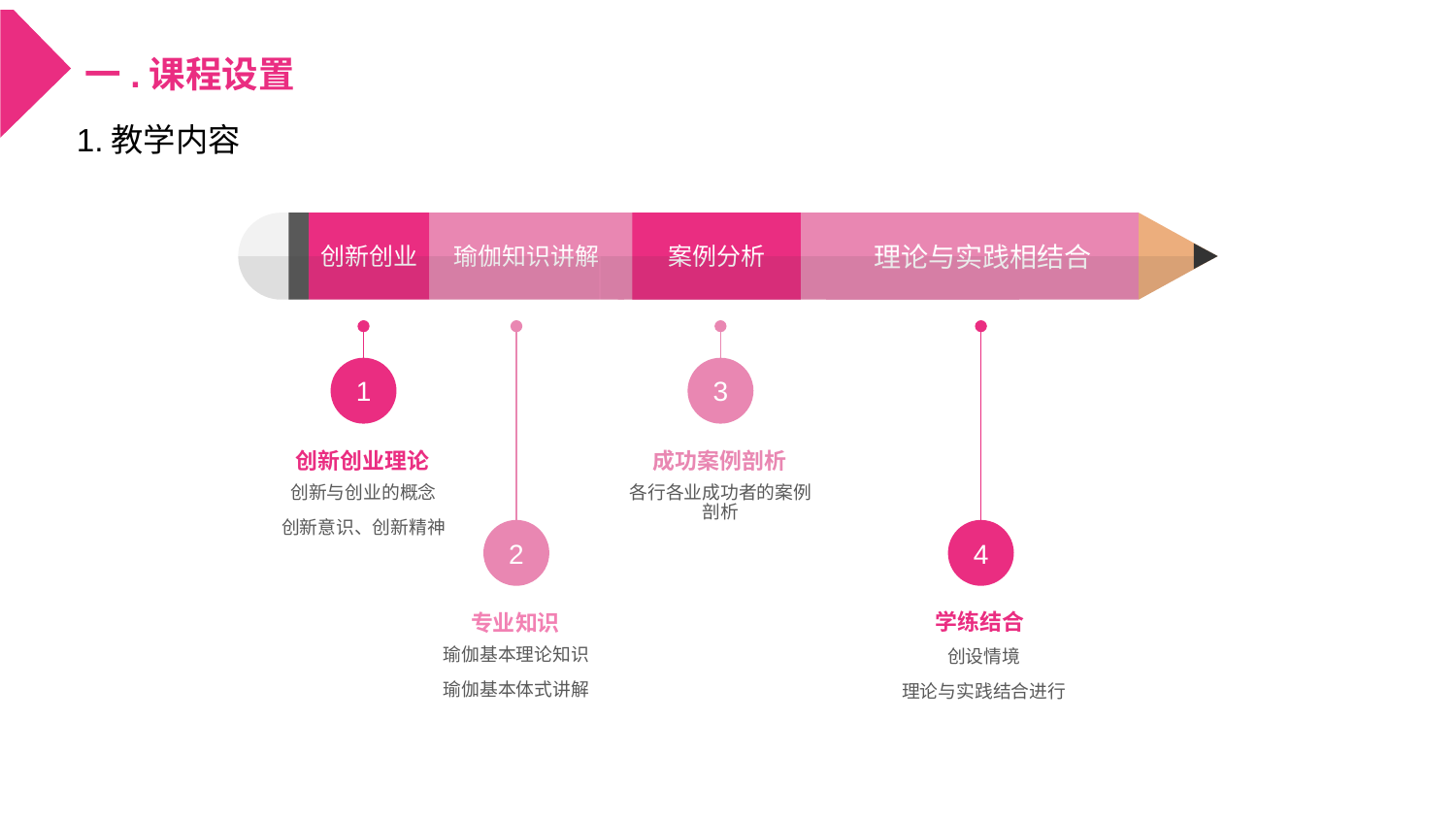

一.课程设置
1.教学内容
案例分析

创新创业

瑜伽知识讲解

理论与实践相结合

1
3
2
4
创新创业理论
成功案例剖析
创新与创业的概念
创新意识、创新精神

各行各业成功者的案例剖析
学练结合
专业知识
瑜伽基本理论知识
瑜伽基本体式讲解
创设情境
理论与实践结合进行